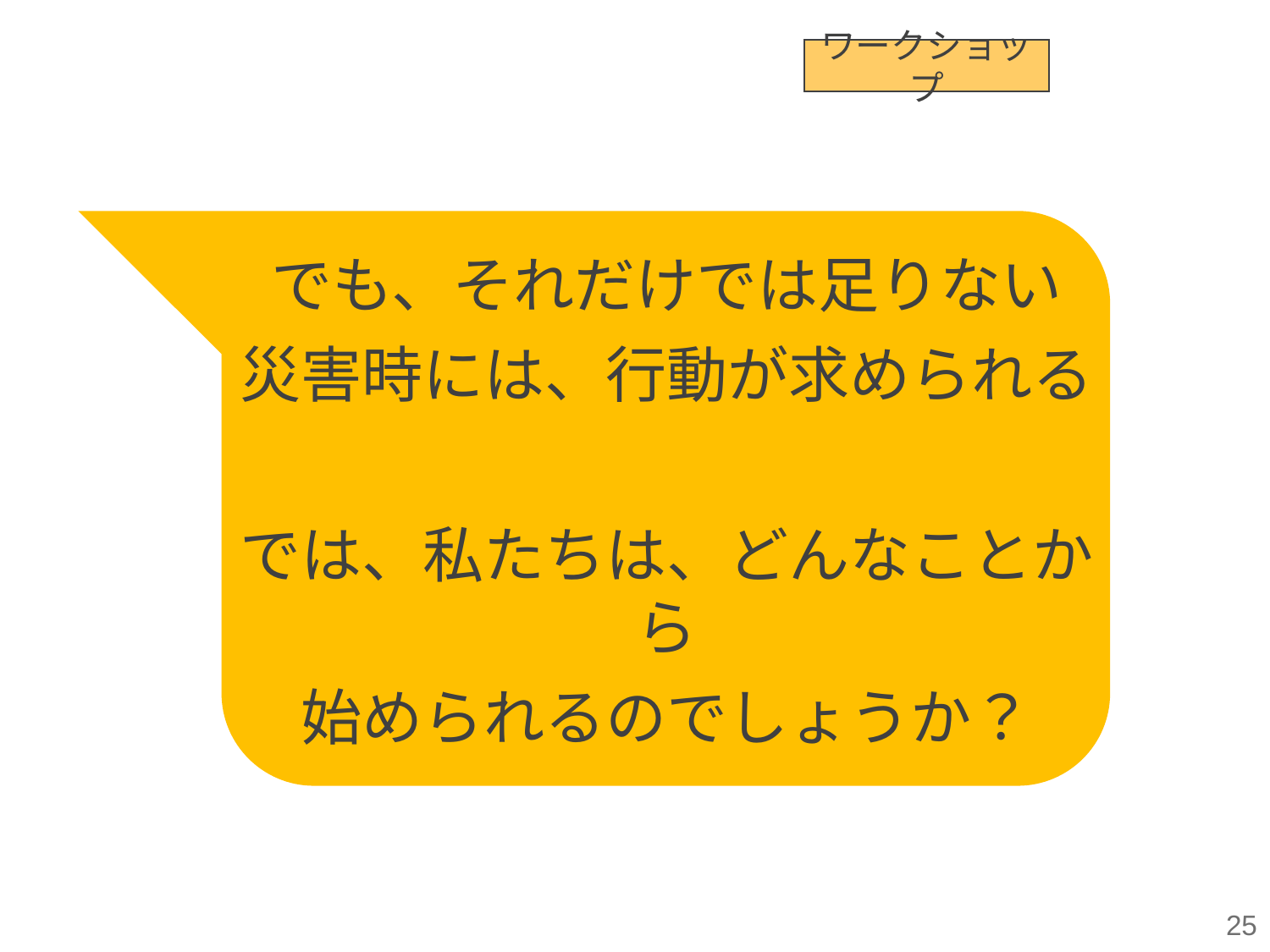

でも、それだけでは足りない
災害時には、行動が求められる

では、私たちは、どんなことから
始められるのでしょうか？
25